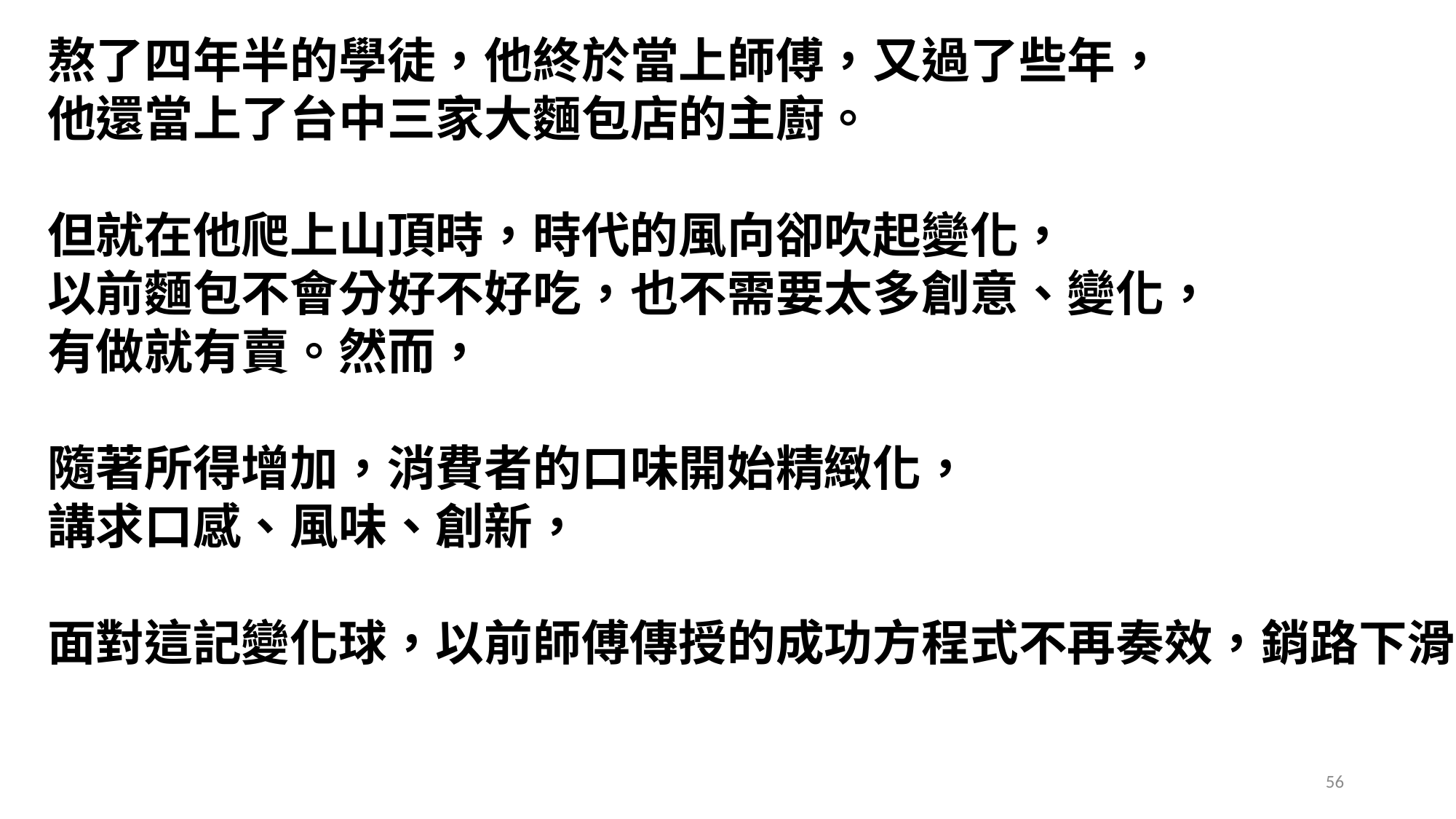

# 熬了四年半的學徒，他終於當上師傅，又過了些年， 他還當上了台中三家大麵包店的主廚。 但就在他爬上山頂時，時代的風向卻吹起變化， 以前麵包不會分好不好吃，也不需要太多創意、變化， 有做就有賣。然而， 隨著所得增加，消費者的口味開始精緻化， 講求口感、風味、創新， 面對這記變化球，以前師傅傳授的成功方程式不再奏效，銷路下滑

56